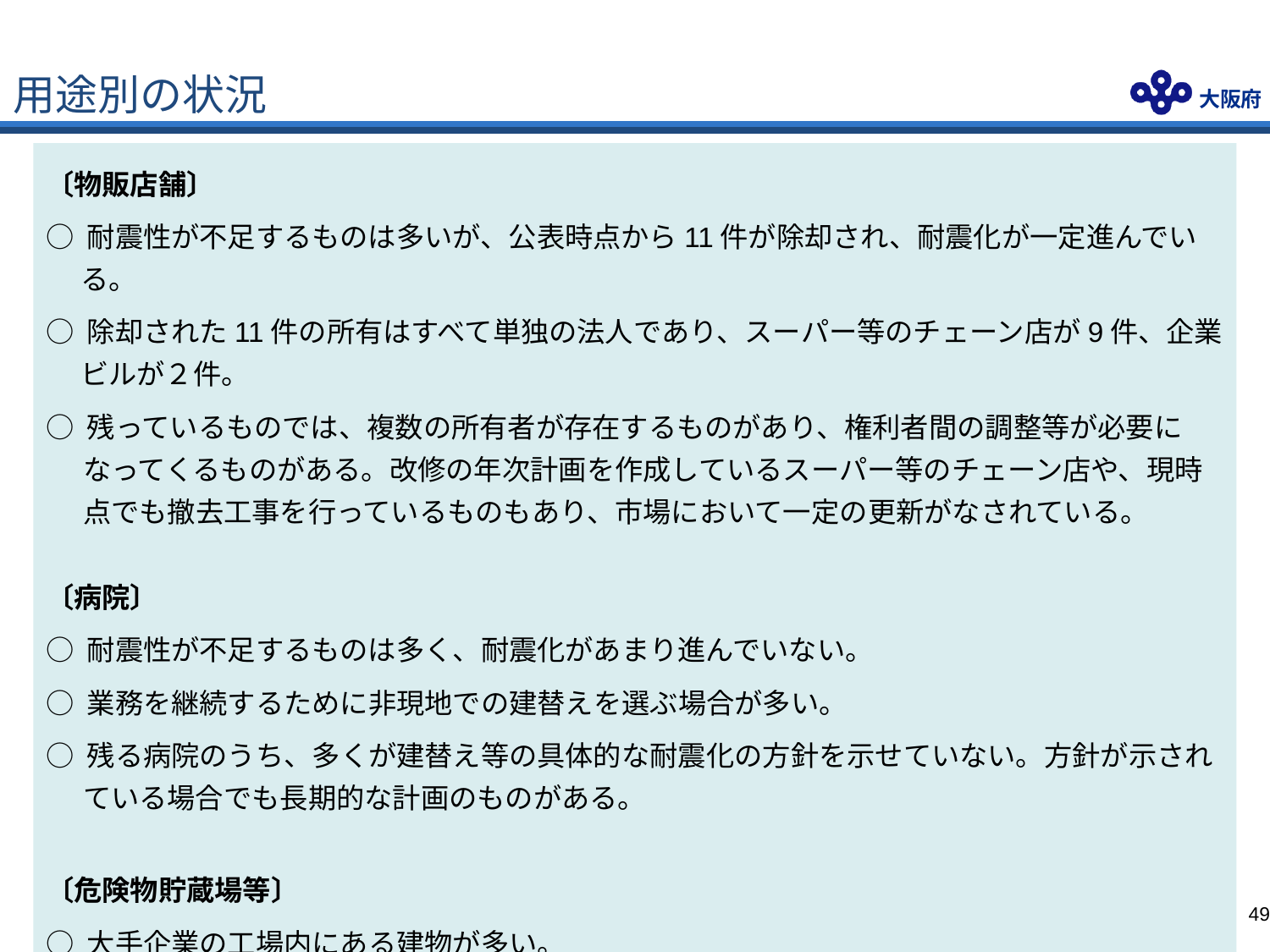

# 用途別の状況
〔物販店舗〕
○ 耐震性が不足するものは多いが、公表時点から11件が除却され、耐震化が一定進んでいる。
○ 除却された11件の所有はすべて単独の法人であり、スーパー等のチェーン店が9件、企業ビルが２件。
○ 残っているものでは、複数の所有者が存在するものがあり、権利者間の調整等が必要になってくるものがある。改修の年次計画を作成しているスーパー等のチェーン店や、現時点でも撤去工事を行っているものもあり、市場において一定の更新がなされている。

〔病院〕
○ 耐震性が不足するものは多く、耐震化があまり進んでいない。
○ 業務を継続するために非現地での建替えを選ぶ場合が多い。
○ 残る病院のうち、多くが建替え等の具体的な耐震化の方針を示せていない。方針が示されている場合でも長期的な計画のものがある。

〔危険物貯蔵場等〕
○ 大手企業の工場内にある建物が多い。
49